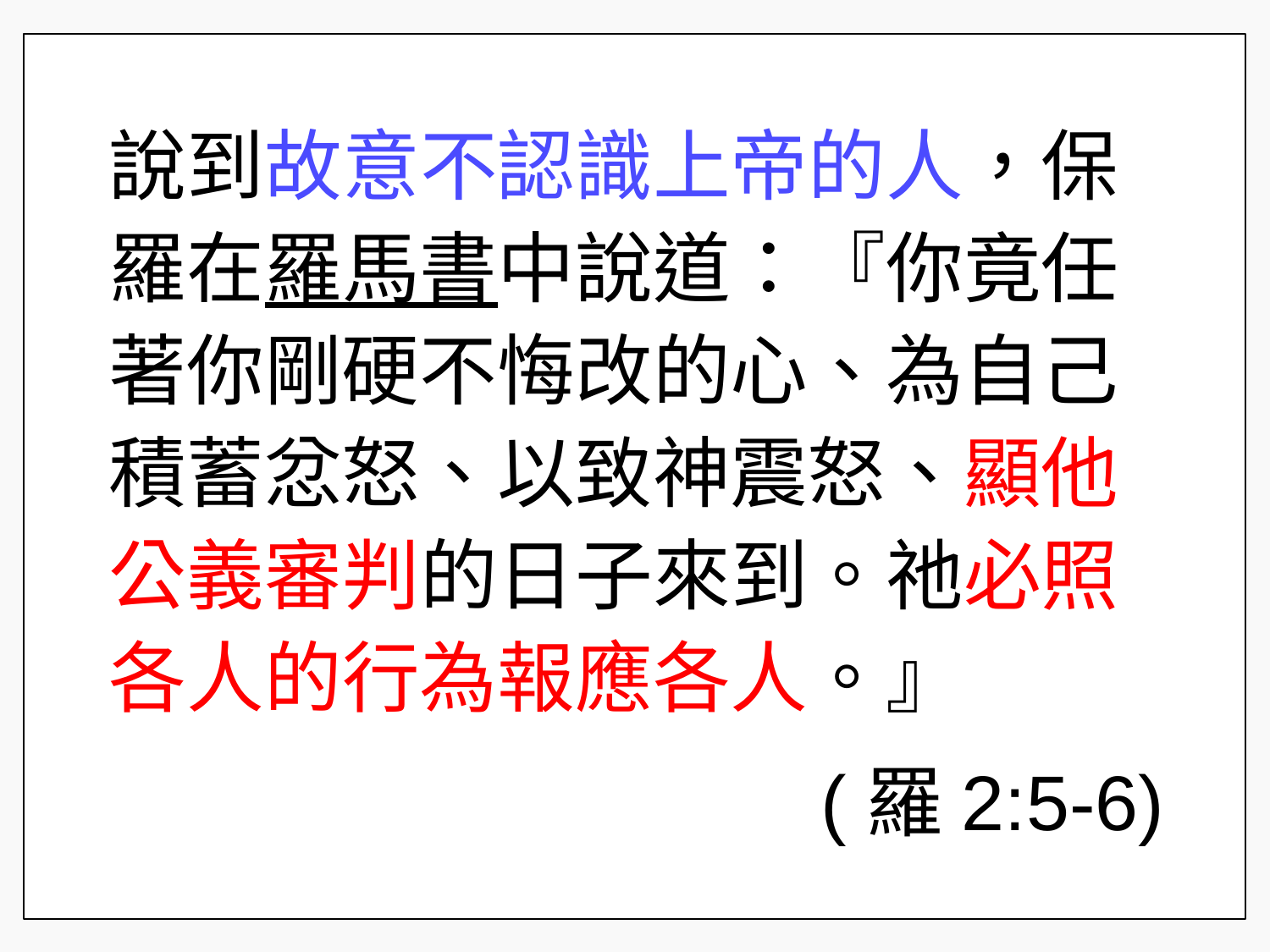

說到故意不認識上帝的人，保羅在羅馬書中說道：『你竟任著你剛硬不悔改的心、為自己積蓄忿怒、以致神震怒、顯他公義審判的日子來到。祂必照各人的行為報應各人。』
(羅2:5-6)